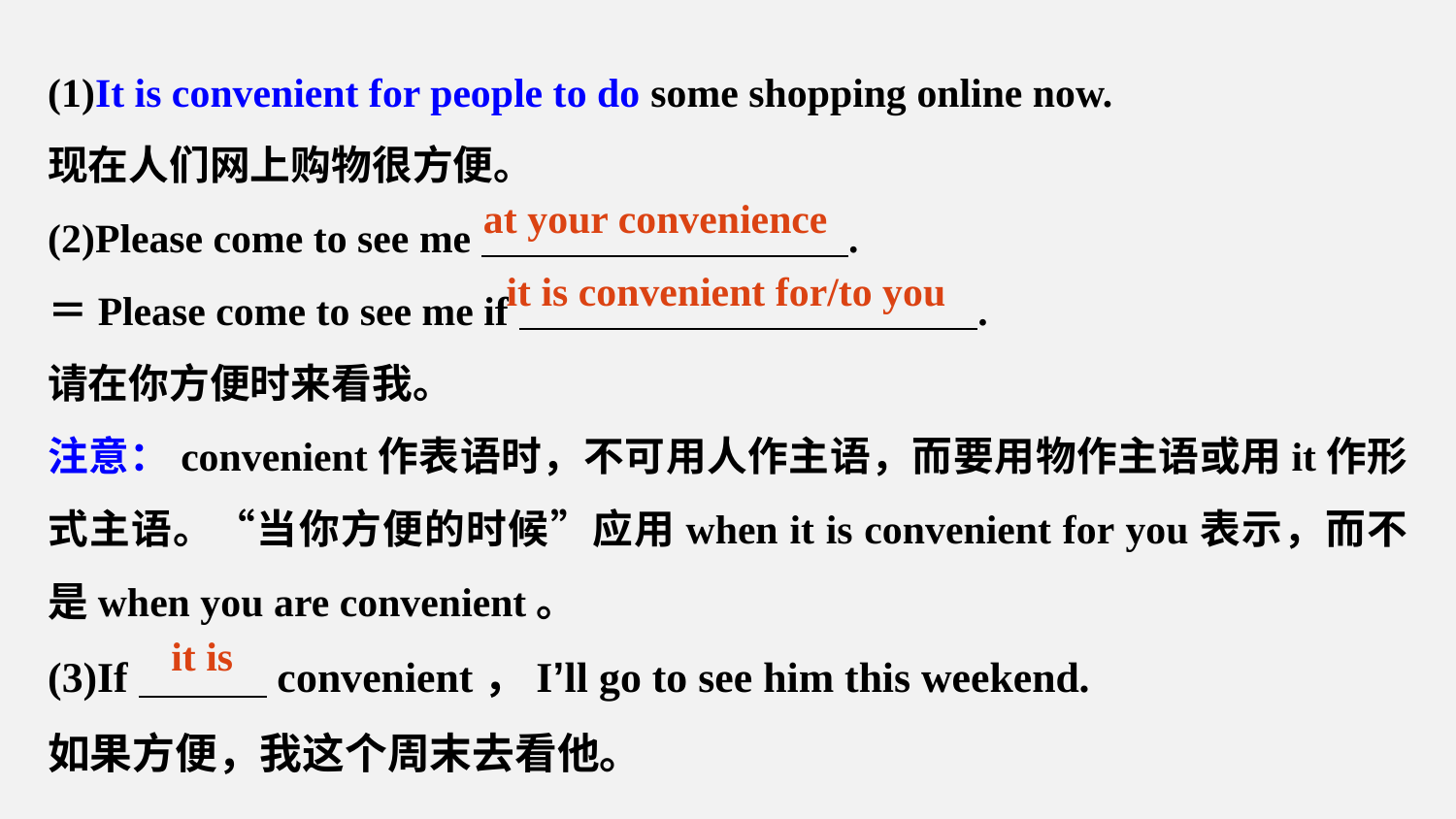

(1)It is convenient for people to do some shopping online now.
现在人们网上购物很方便。
(2)Please come to see me                                     .
＝Please come to see me if                                              .
请在你方便时来看我。
注意：convenient作表语时，不可用人作主语，而要用物作主语或用it作形式主语。“当你方便的时候”应用when it is convenient for you表示，而不是when you are convenient。
(3)If              convenient，I’ll go to see him this weekend.
如果方便，我这个周末去看他。
at your convenience
it is convenient for/to you
it is